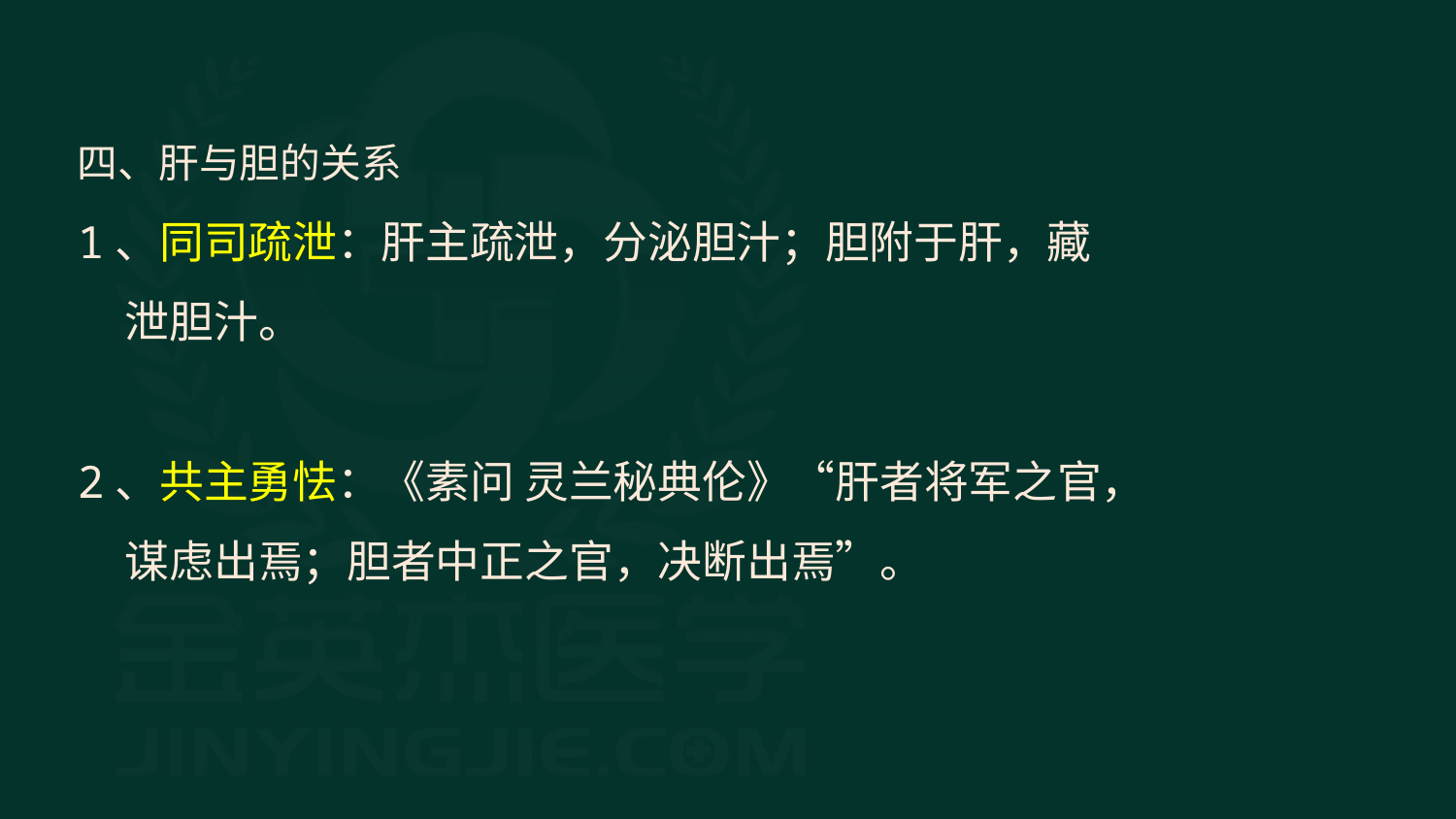

四、肝与胆的关系
1、同司疏泄：肝主疏泄，分泌胆汁；胆附于肝，藏泄胆汁。

2、共主勇怯：《素问 灵兰秘典伦》“肝者将军之官，谋虑出焉；胆者中正之官，决断出焉”。